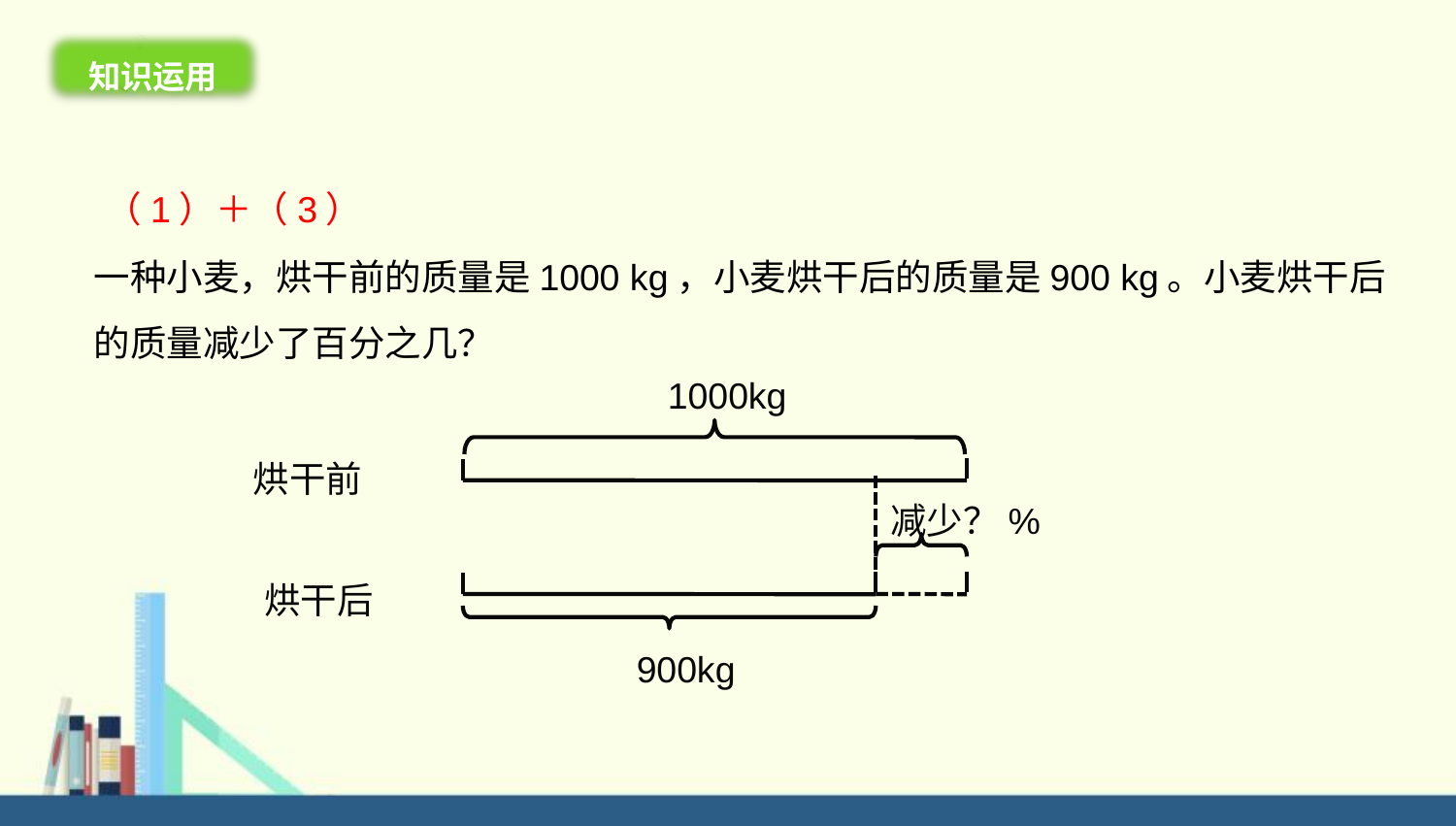

知识运用
（1）＋（3）

一种小麦，烘干前的质量是1000 kg，小麦烘干后的质量是900 kg。小麦烘干后的质量减少了百分之几？
1000kg

烘干前
减少？%

烘干后
900kg